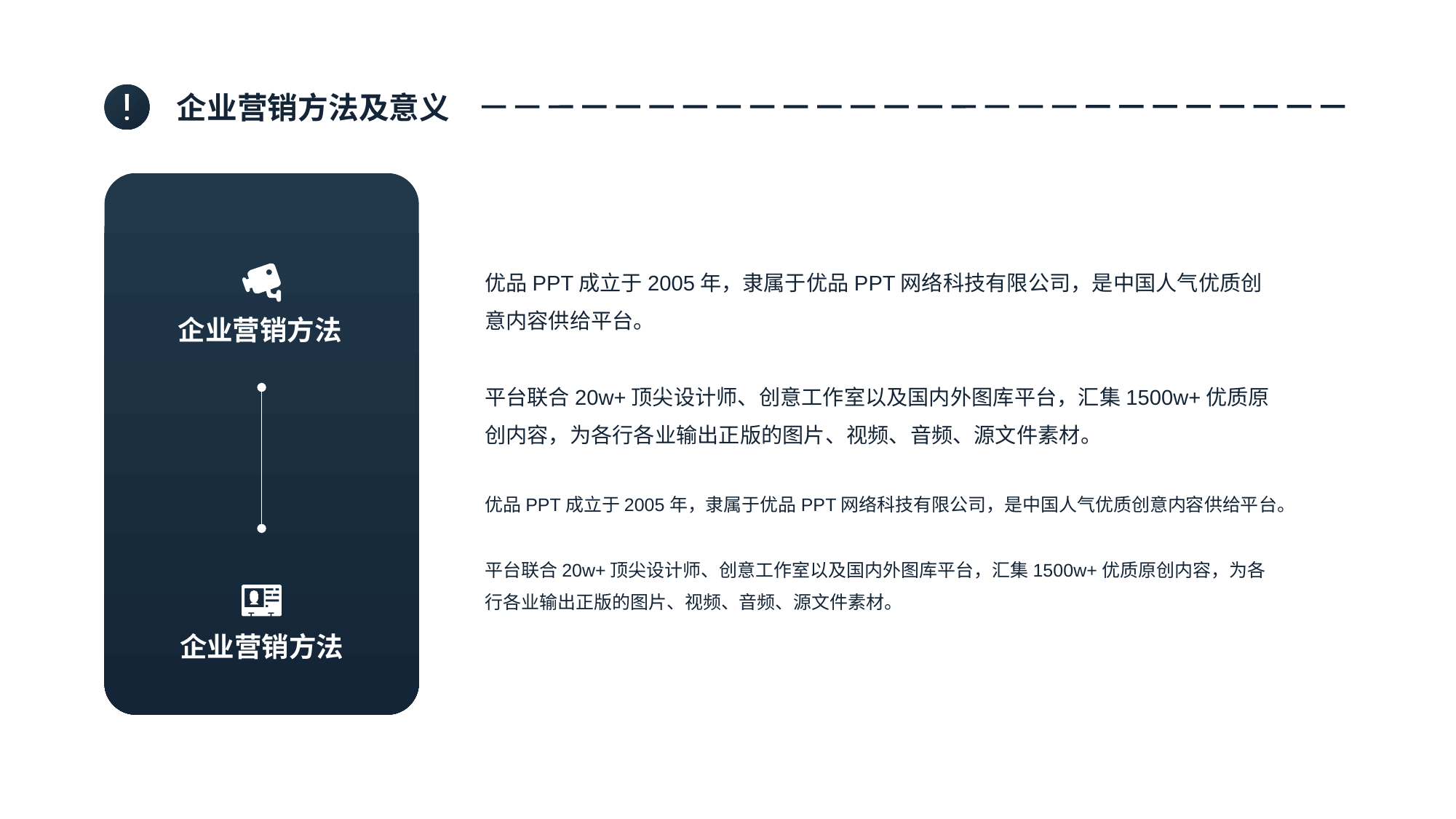

企业营销方法及意义

企业营销方法

企业营销方法
优品PPT成立于2005年，隶属于优品PPT网络科技有限公司，是中国人气优质创意内容供给平台。

平台联合20w+顶尖设计师、创意工作室以及国内外图库平台，汇集1500w+优质原创内容，为各行各业输出正版的图片、视频、音频、源文件素材。
优品PPT成立于2005年，隶属于优品PPT网络科技有限公司，是中国人气优质创意内容供给平台。

平台联合20w+顶尖设计师、创意工作室以及国内外图库平台，汇集1500w+优质原创内容，为各行各业输出正版的图片、视频、音频、源文件素材。